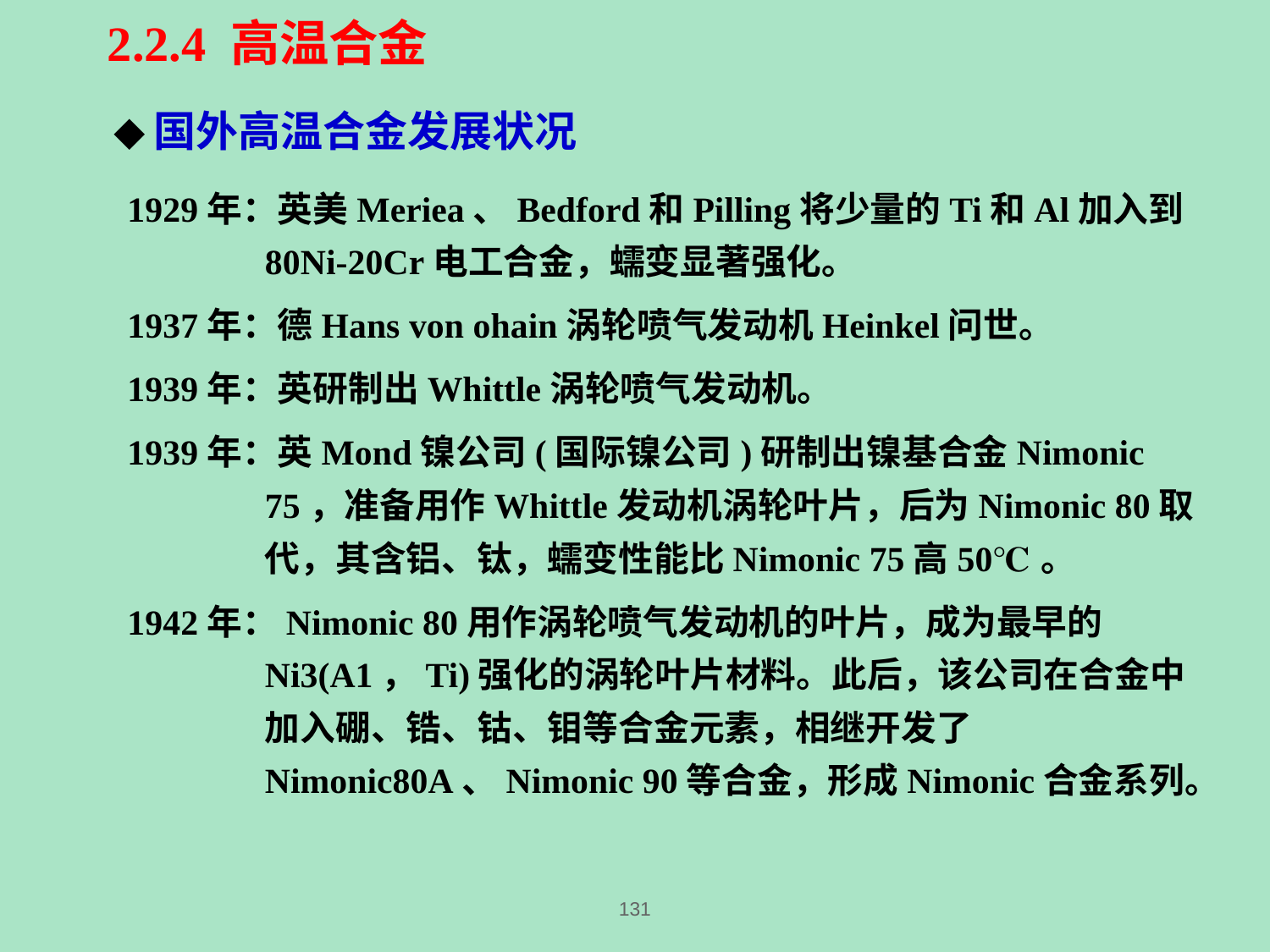

2.2.4 高温合金
◆国外高温合金发展状况
1929年：英美Meriea、Bedford和Pilling将少量的Ti和Al加入到80Ni-20Cr电工合金，蠕变显著强化。
1937年：德Hans von ohain涡轮喷气发动机Heinkel问世。
1939年：英研制出Whittle涡轮喷气发动机。
1939年：英Mond镍公司(国际镍公司)研制出镍基合金Nimonic 75，准备用作Whittle发动机涡轮叶片，后为Nimonic 80取代，其含铝、钛，蠕变性能比Nimonic 75高50℃。
1942年：Nimonic 80用作涡轮喷气发动机的叶片，成为最早的Ni3(A1，Ti)强化的涡轮叶片材料。此后，该公司在合金中加入硼、锆、钴、钼等合金元素，相继开发了Nimonic80A、Nimonic 90等合金，形成Nimonic合金系列。
131